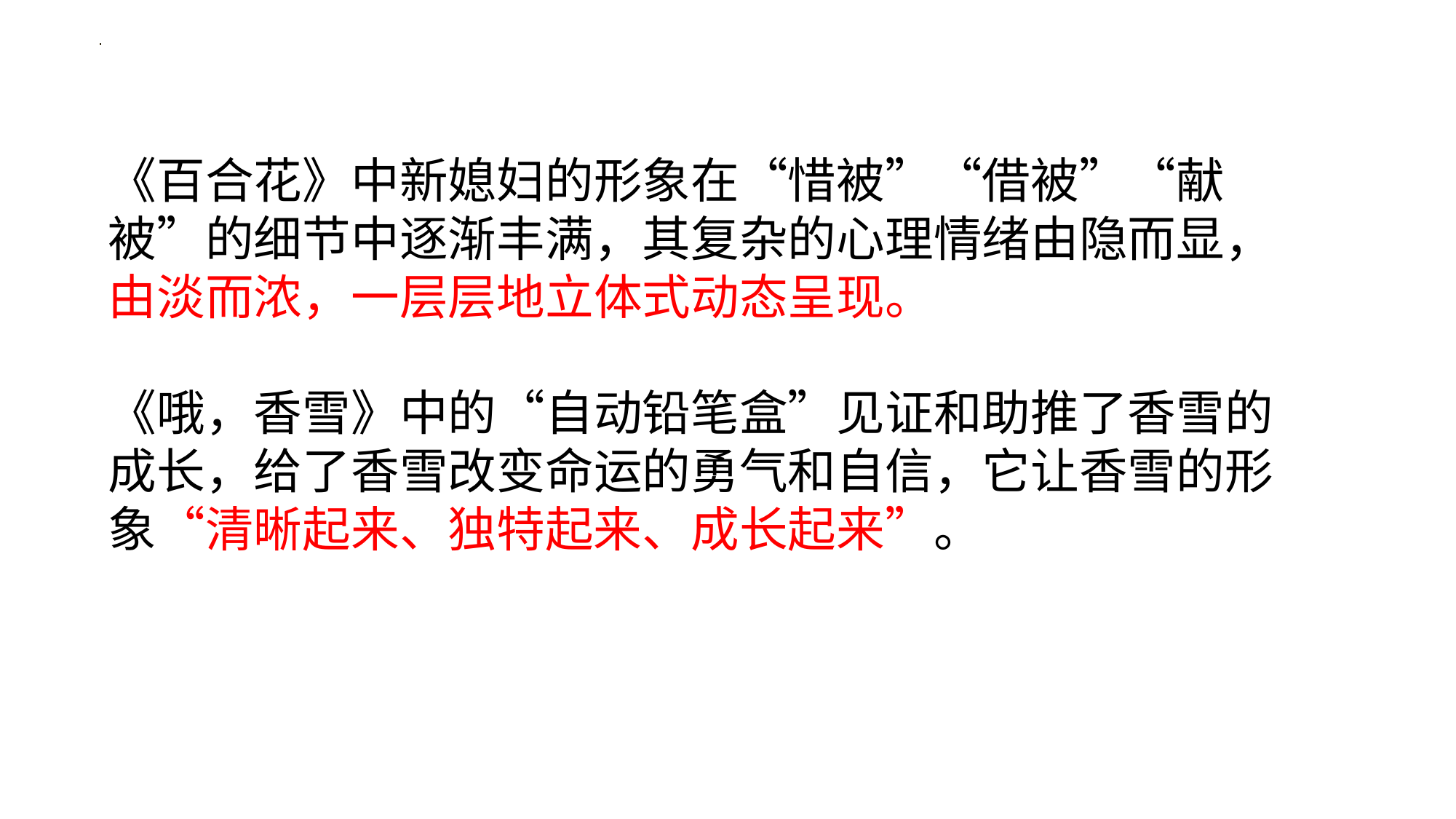

《百合花》中新媳妇的形象在“惜被”“借被”“献被”的细节中逐渐丰满，其复杂的心理情绪由隐而显，由淡而浓，一层层地立体式动态呈现。

《哦，香雪》中的“自动铅笔盒”见证和助推了香雪的成长，给了香雪改变命运的勇气和自信，它让香雪的形象“清晰起来、独特起来、成长起来”。